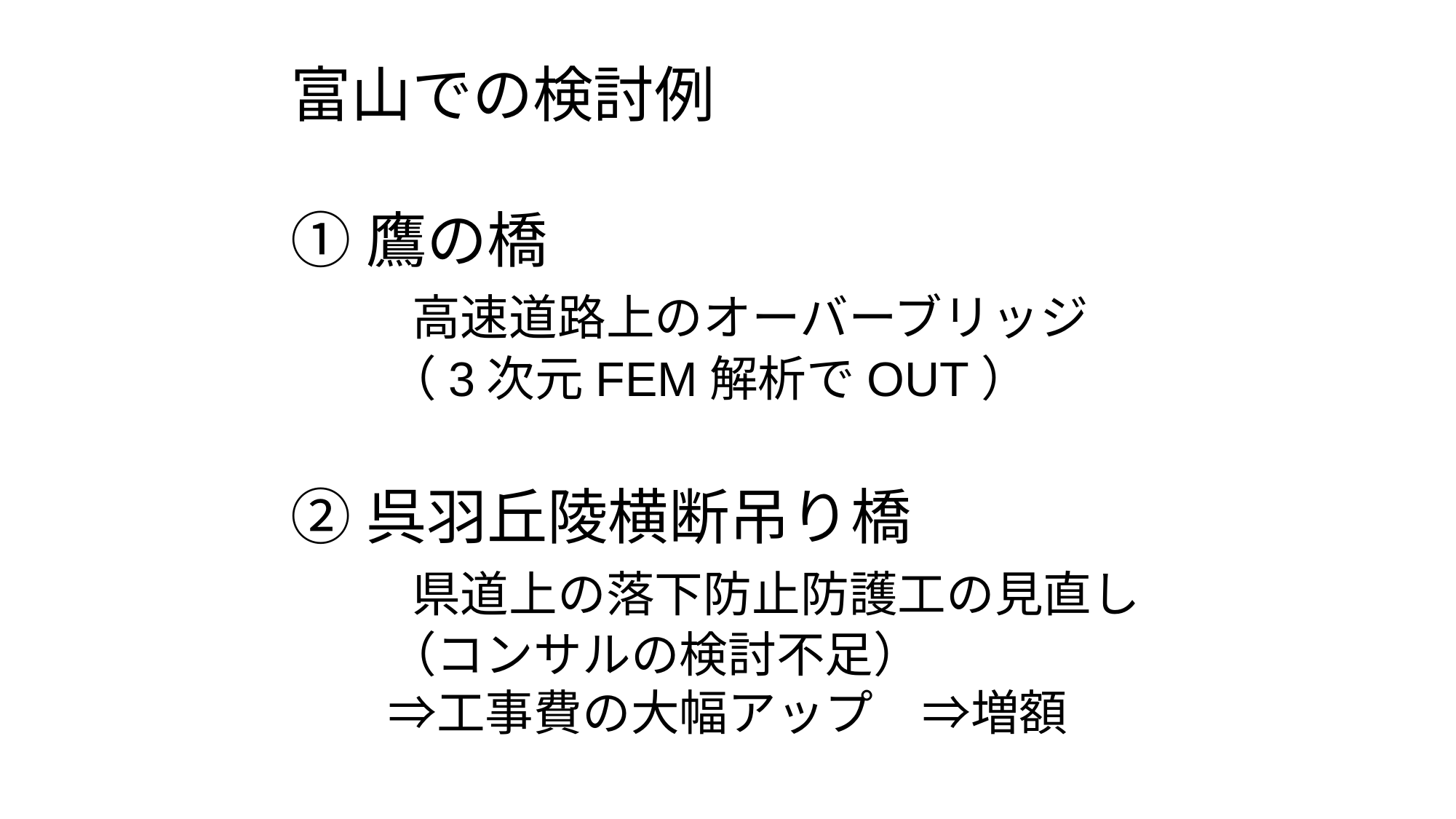

富山での検討例

①鷹の橋
　　高速道路上のオーバーブリッジ
　　（3次元FEM解析でOUT）

②呉羽丘陵横断吊り橋
　　県道上の落下防止防護工の見直し
　　（コンサルの検討不足）
　　⇒工事費の大幅アップ　⇒増額